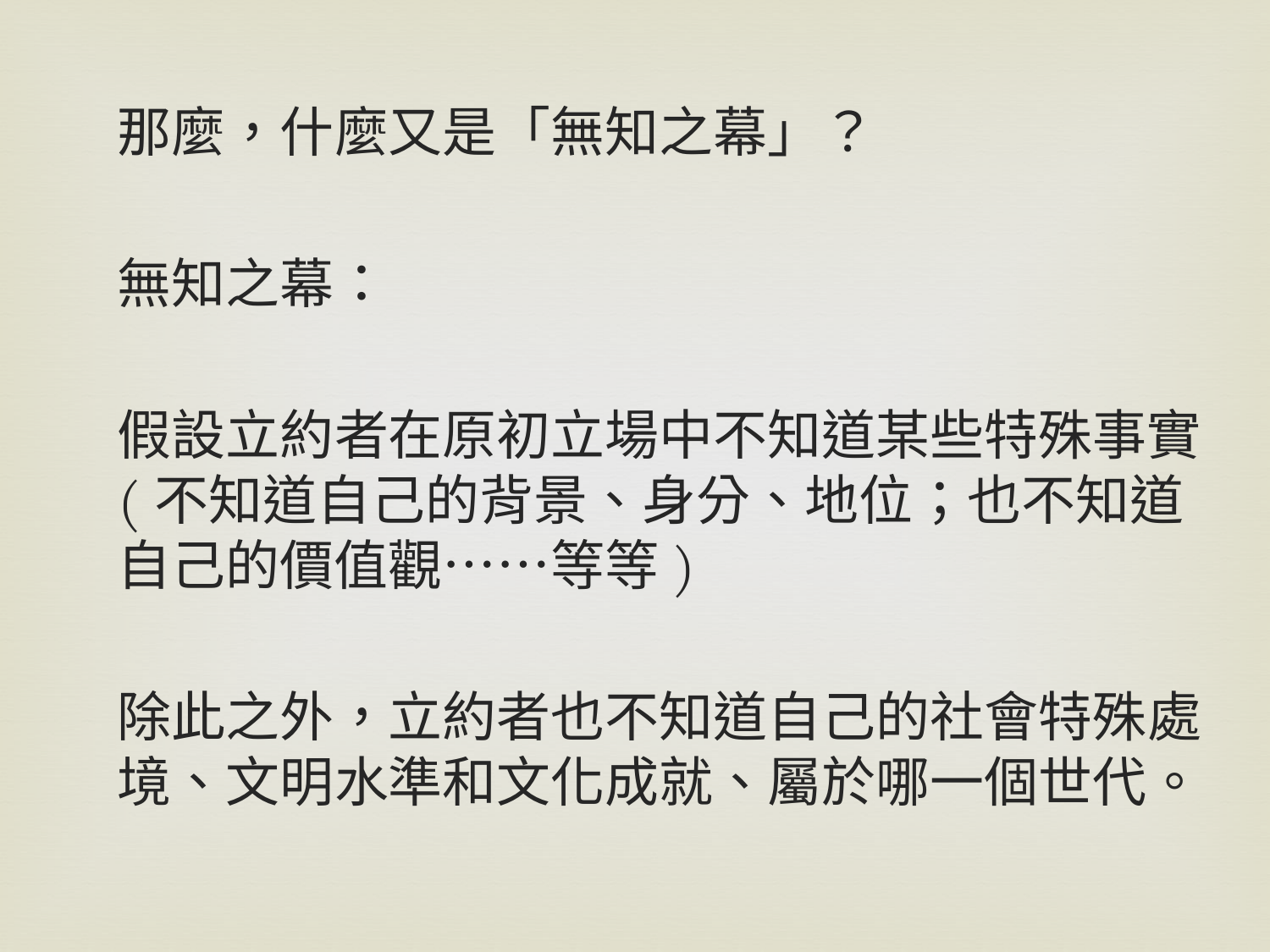

那麼，什麼又是「無知之幕」？

無知之幕：

假設立約者在原初立場中不知道某些特殊事實(不知道自己的背景、身分、地位；也不知道自己的價值觀……等等)

除此之外，立約者也不知道自己的社會特殊處境、文明水準和文化成就、屬於哪一個世代。